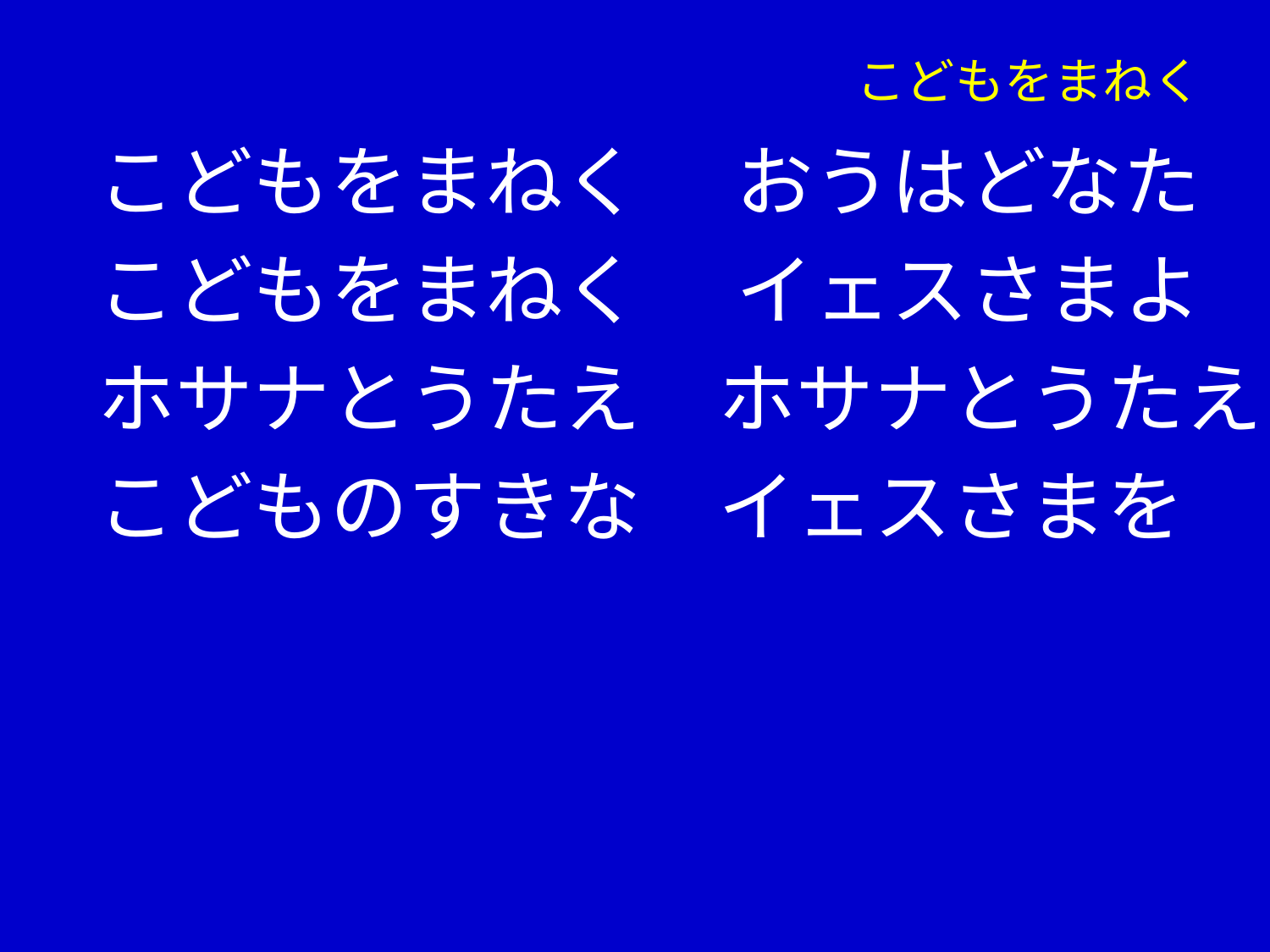

# こどもをまねく
こどもをまねく　 おうはどなた
こどもをまねく　 イェスさまよ
ホサナとうたえ　ホサナとうたえ
こどものすきな　イェスさまを